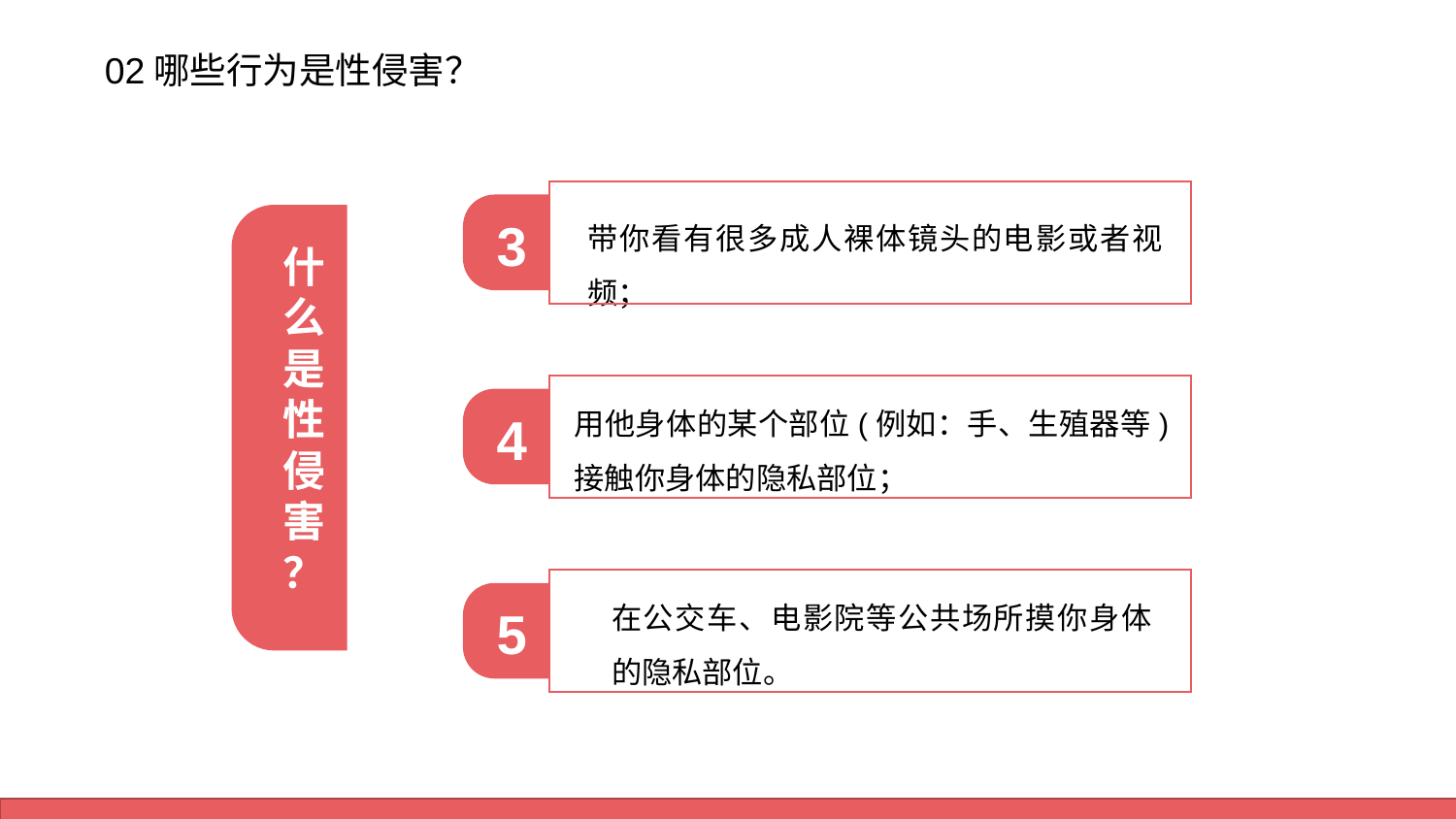

3

带你看有很多成人裸体镜头的电影或者视频；

什么是性侵害？

4

用他身体的某个部位(例如：手、生殖器等)接触你身体的隐私部位；

5

在公交车、电影院等公共场所摸你身体的隐私部位。